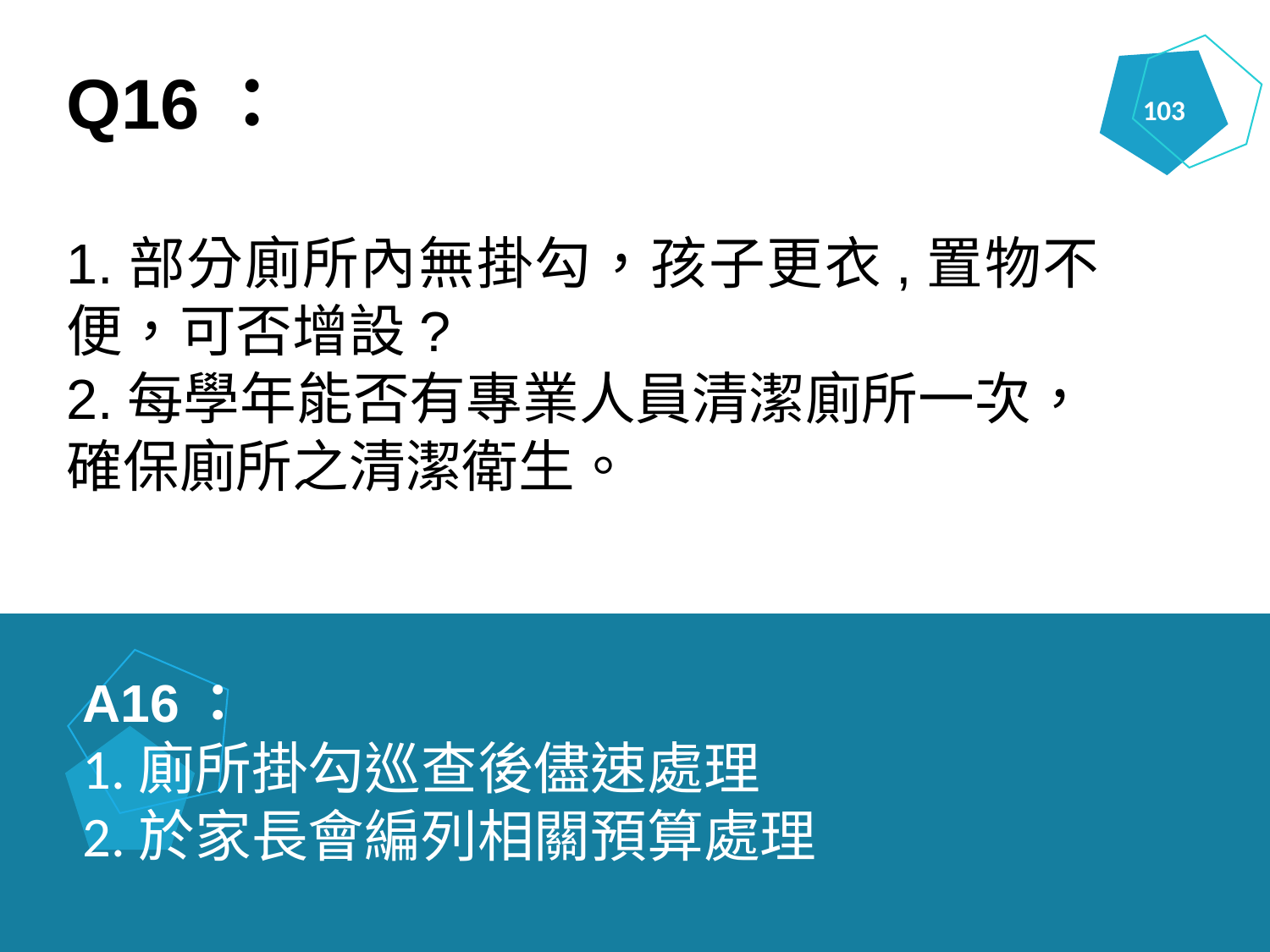

Q16：

1.部分廁所內無掛勾，孩子更衣,置物不便，可否增設?
2.每學年能否有專業人員清潔廁所一次，確保廁所之清潔衛生。
103

A16：
1.廁所掛勾巡查後儘速處理
2.於家長會編列相關預算處理